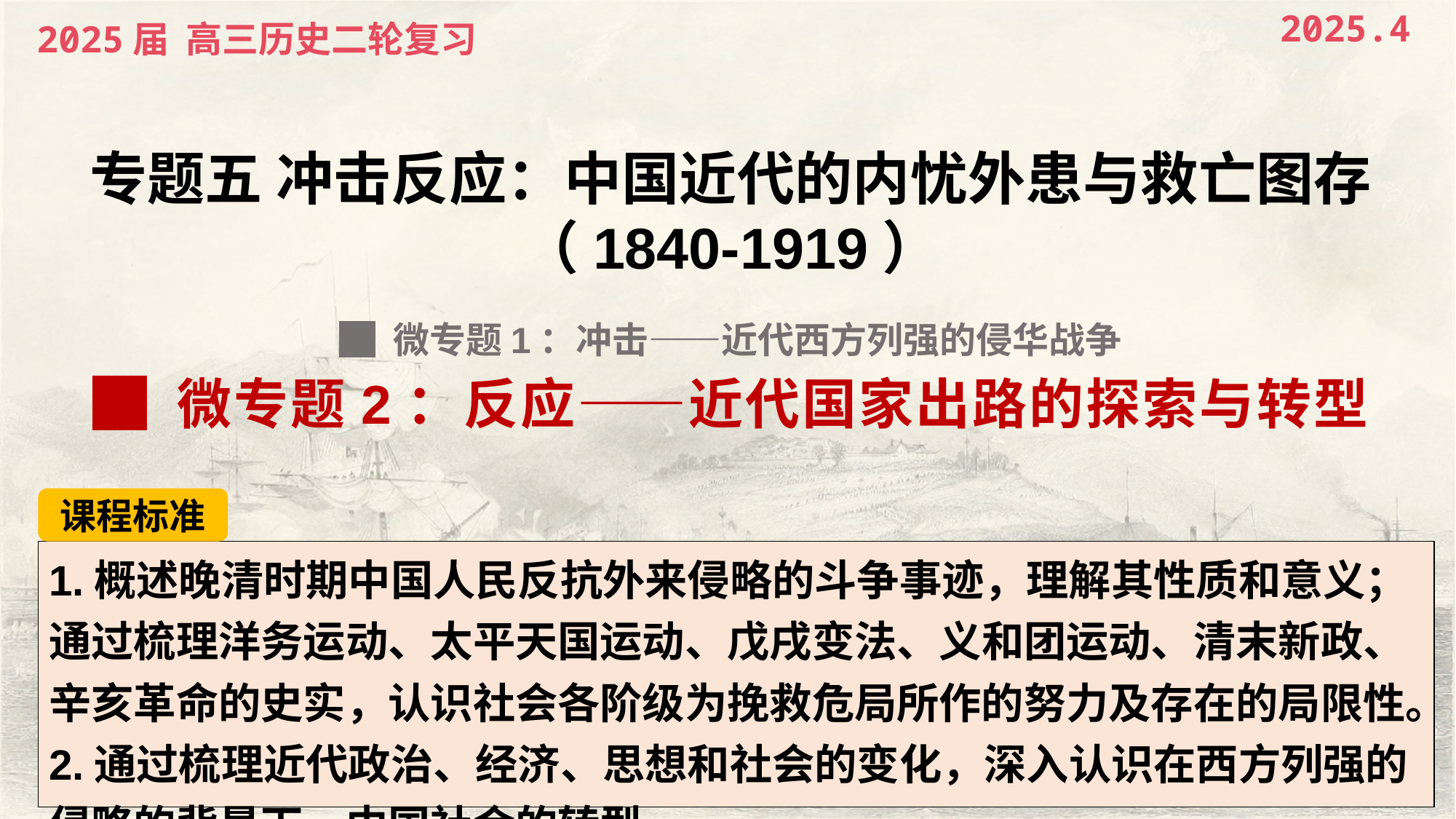

2025.4
2025届  高三历史二轮复习
专题五 冲击反应：中国近代的内忧外患与救亡图存（1840-1919）
█ 微专题1：冲击——近代西方列强的侵华战争
█ 微专题2：反应——近代国家出路的探索与转型
课程标准
| 1.概述晚清时期中国人民反抗外来侵略的斗争事迹，理解其性质和意义； 通过梳理洋务运动、太平天国运动、戊戌变法、义和团运动、清末新政、辛亥革命的史实，认识社会各阶级为挽救危局所作的努力及存在的局限性。 2.通过梳理近代政治、经济、思想和社会的变化，深入认识在西方列强的侵略的背景下，中国社会的转型。 |
| --- |